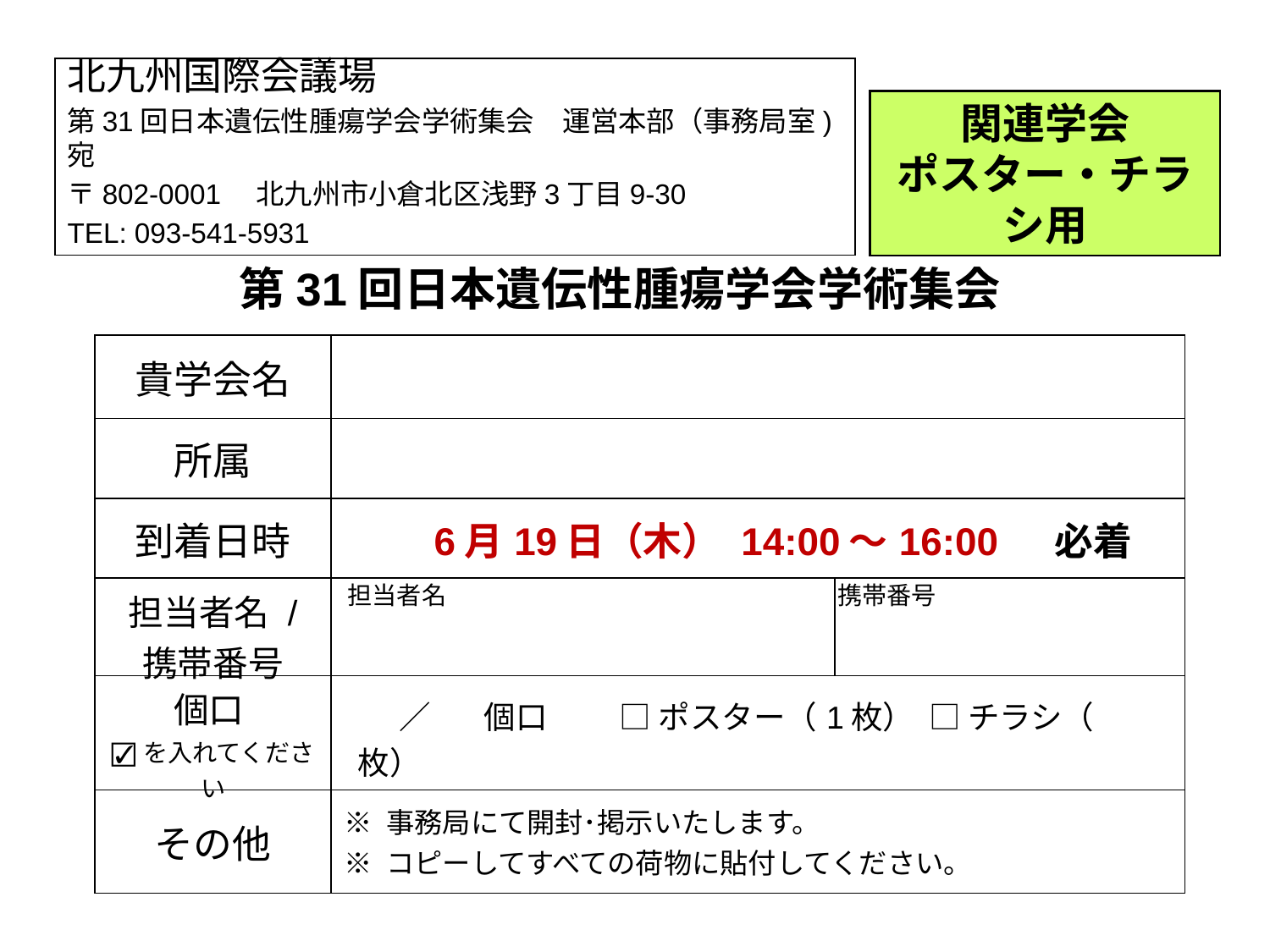

北九州国際会議場
第31回日本遺伝性腫瘍学会学術集会　運営本部（事務局室) 宛
〒802-0001　北九州市小倉北区浅野3丁目9-30
TEL: 093-541-5931
関連学会
ポスター・チラシ用
第31回日本遺伝性腫瘍学会学術集会
| 貴学会名 |  |  |
| --- | --- | --- |
| 所属 |  |  |
| 到着日時 | 6月19日（木） 14:00～16:00　 必着 |  |
| 担当者名 / 携帯番号 |  |  |
| 個口 ☑を入れてください | ／ 　 個口 □ ポスター（1枚） □ チラシ（　　 枚） |  |
| その他 | ※ 事務局にて開封･掲示いたします。 ※ コピーしてすべての荷物に貼付してください。 |  |
携帯番号
担当者名